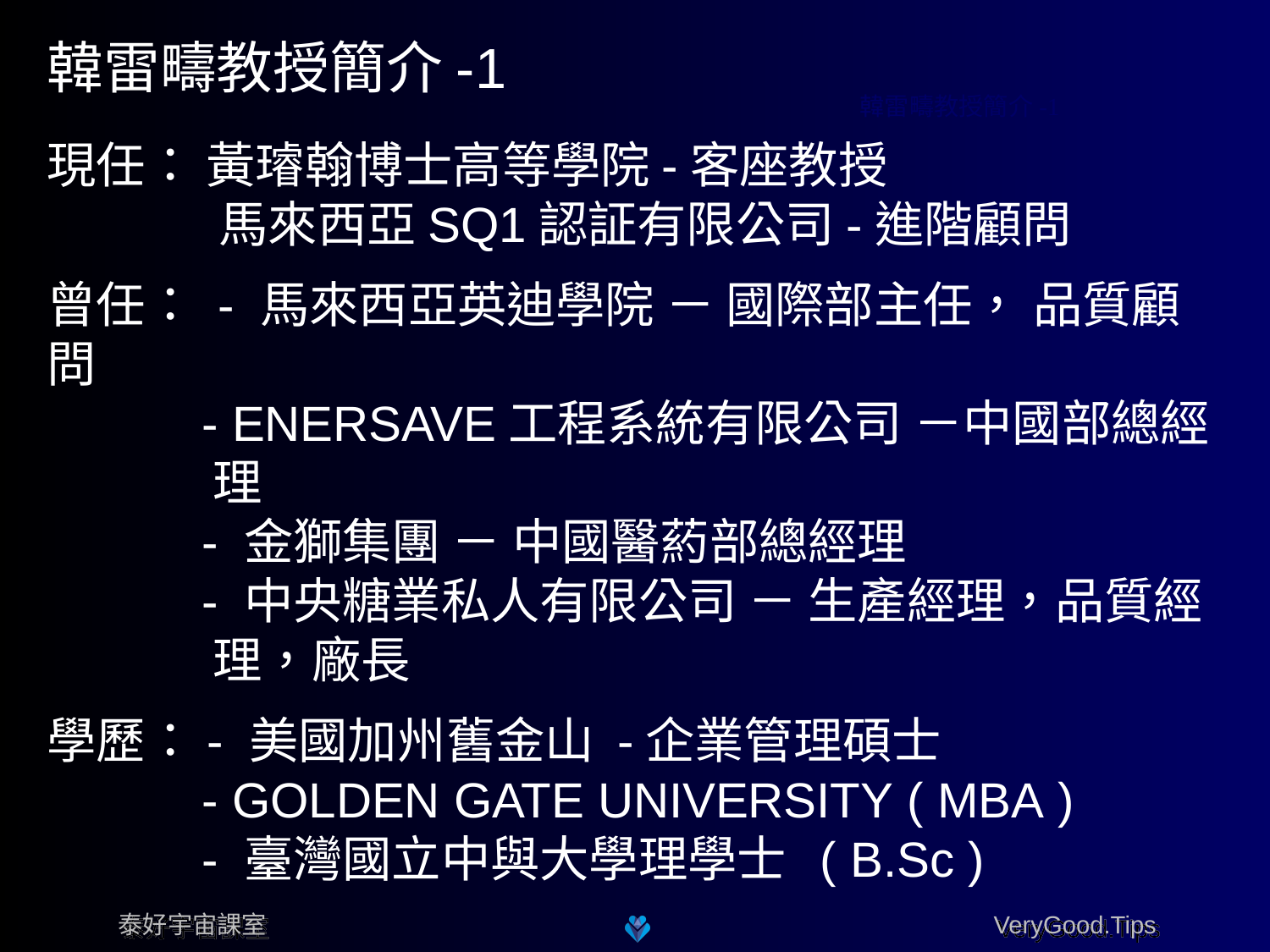

韓雷疇教授簡介-1

現任： 黃璿翰博士高等學院-客座教授
	   馬來西亞SQ1認証有限公司-進階顧問

曾任： - 馬來西亞英迪學院 － 國際部主任， 品質顧問
	  - ENERSAVE工程系統有限公司 －中國部總經
              理
	  - 金獅集團 － 中國醫葯部總經理
	  - 中央糖業私人有限公司 － 生產經理，品質經
              理，廠長

學歷：- 美國加州舊金山 -企業管理碩士
	  - GOLDEN GATE UNIVERSITY ( MBA )
	  - 臺灣國立中與大學理學士  ( B.Sc )

# 韓雷疇教授簡介-1